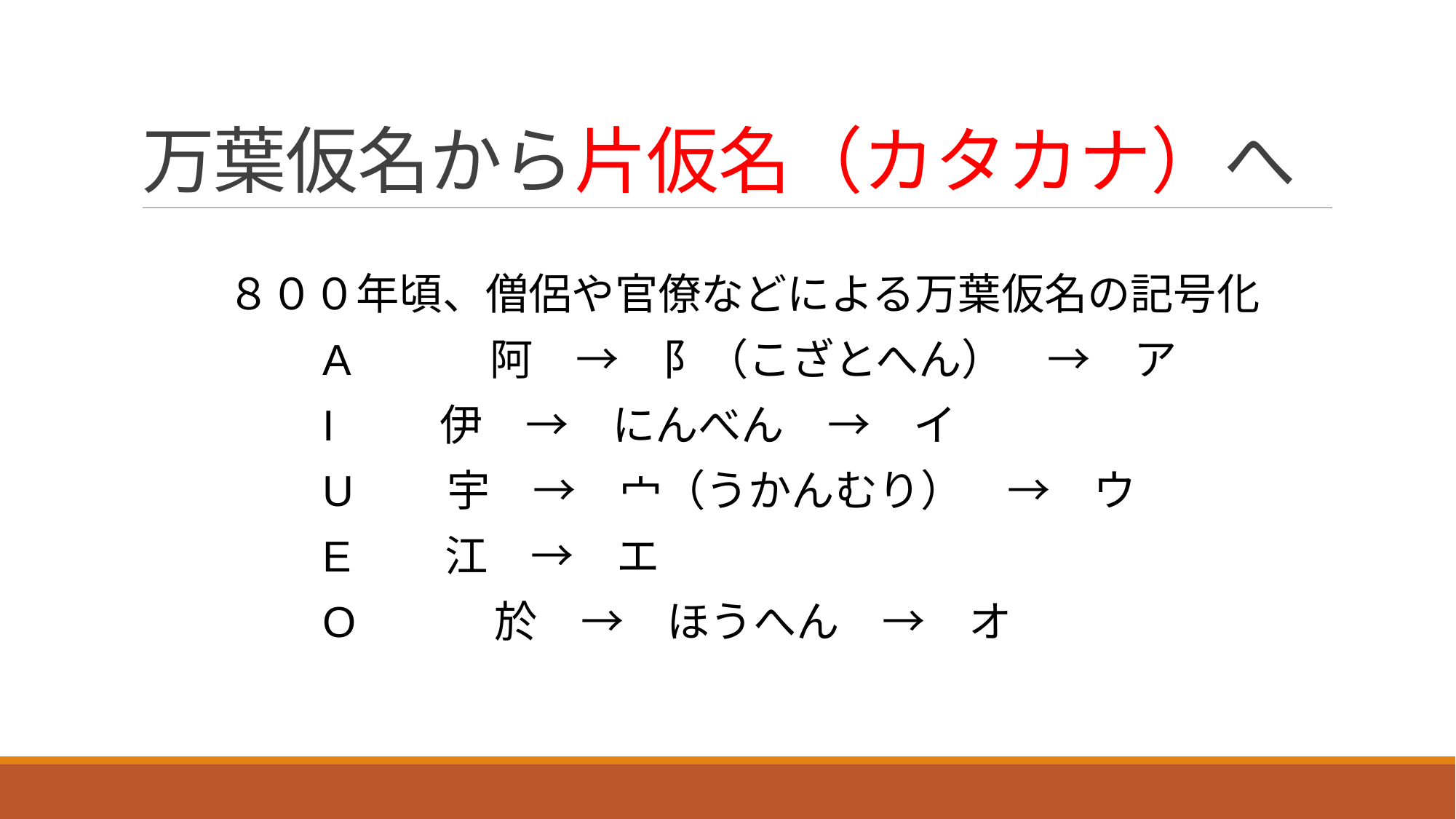

# 万葉仮名から片仮名（カタカナ）へ
８００年頃、僧侶や官僚などによる万葉仮名の記号化
　　A　　　阿　→　阝（こざとへん）　→　ア
　　I        伊　→　にんべん　→　イ
　　U       宇　→　宀（うかんむり）　→　ウ
　　E       江　→　エ
　　O　　　於　→　ほうへん　→　オ